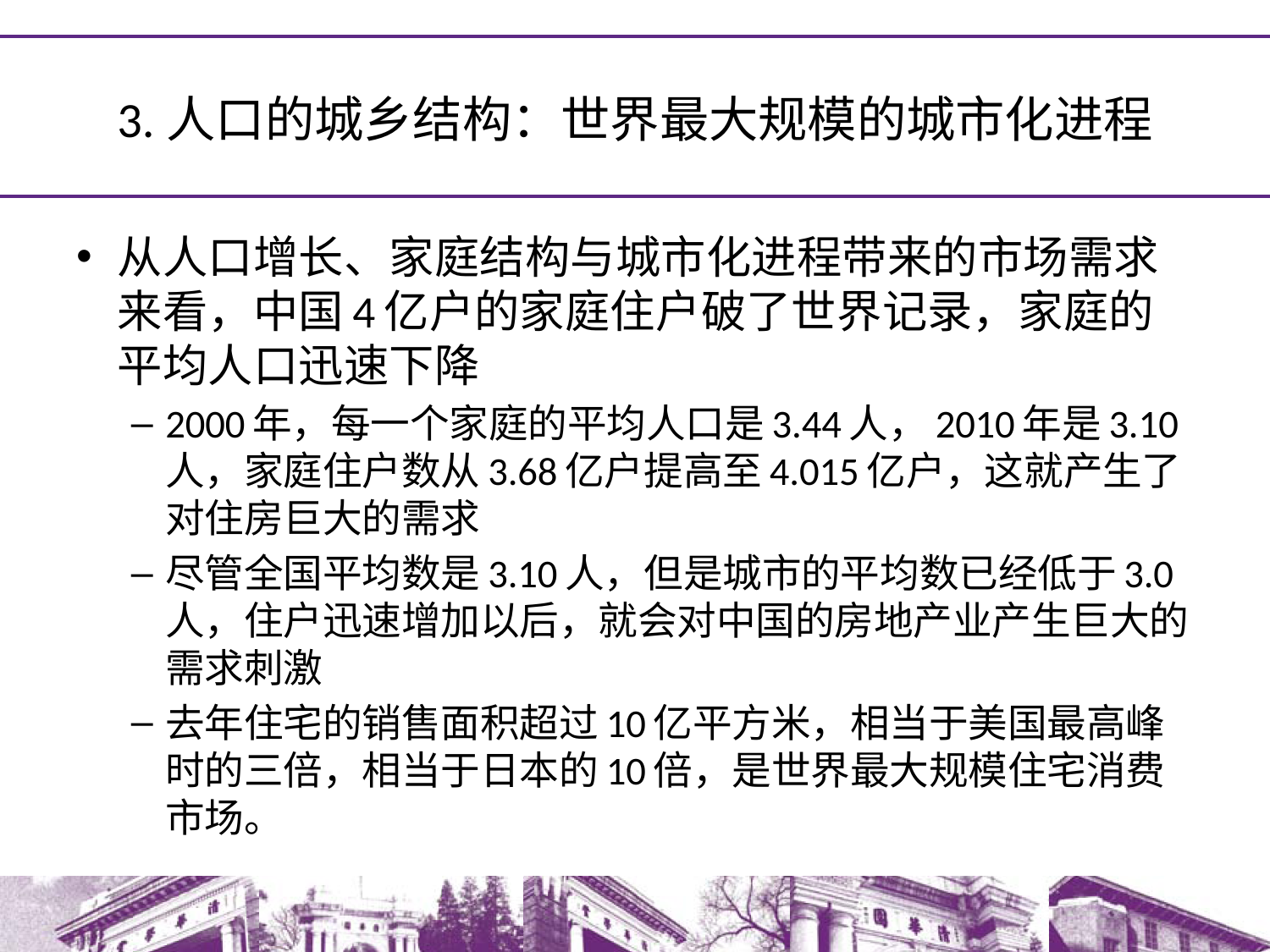

# 3.人口的城乡结构：世界最大规模的城市化进程
从人口增长、家庭结构与城市化进程带来的市场需求来看，中国4亿户的家庭住户破了世界记录，家庭的平均人口迅速下降
2000年，每一个家庭的平均人口是3.44人，2010年是3.10人，家庭住户数从3.68亿户提高至4.015亿户，这就产生了对住房巨大的需求
尽管全国平均数是3.10人，但是城市的平均数已经低于3.0人，住户迅速增加以后，就会对中国的房地产业产生巨大的需求刺激
去年住宅的销售面积超过10亿平方米，相当于美国最高峰时的三倍，相当于日本的10倍，是世界最大规模住宅消费市场。